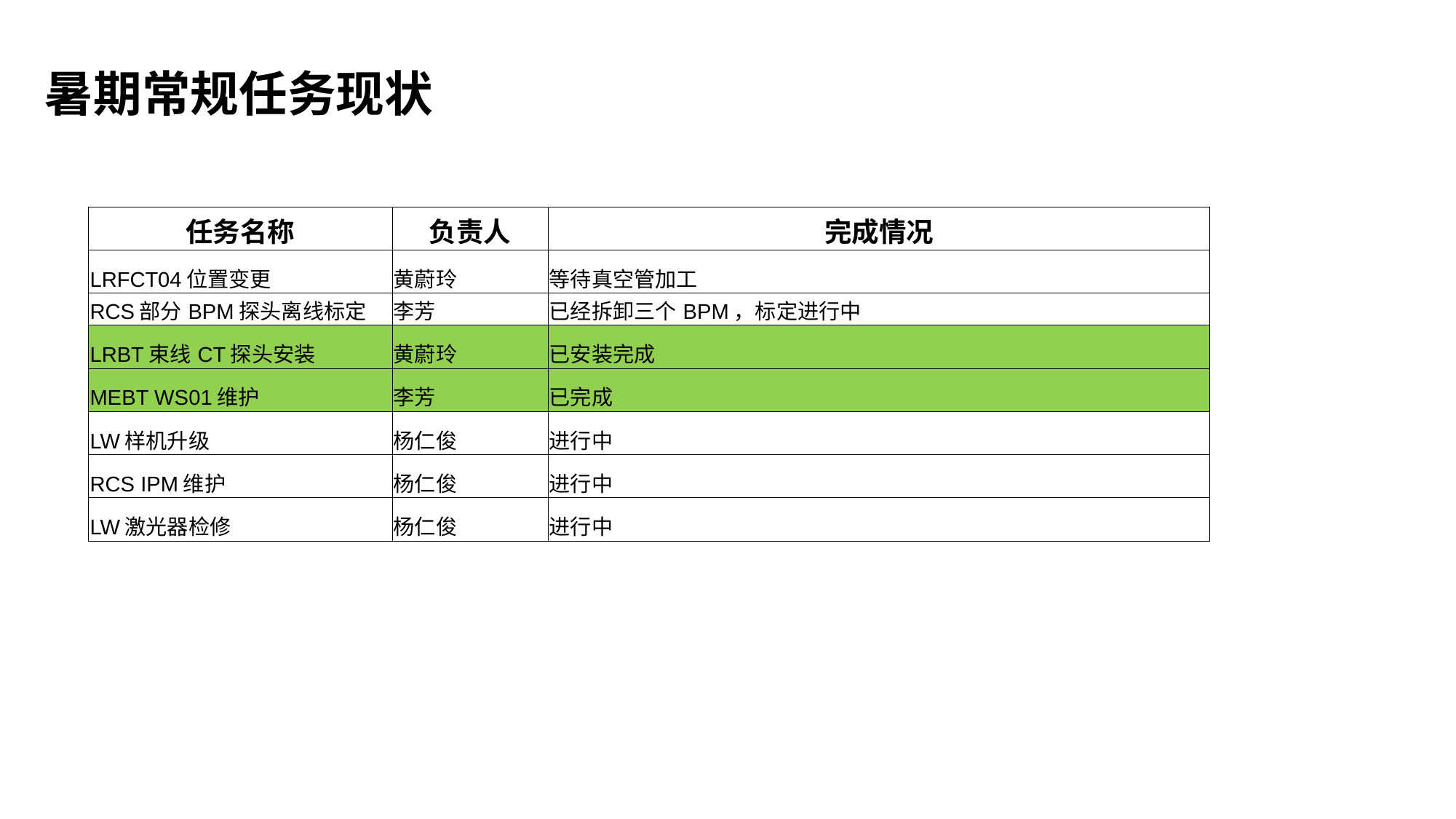

暑期常规任务现状
| 任务名称 | 负责人 | 完成情况 |
| --- | --- | --- |
| LRFCT04位置变更 | 黄蔚玲 | 等待真空管加工 |
| RCS部分BPM探头离线标定 | 李芳 | 已经拆卸三个BPM，标定进行中 |
| LRBT束线CT探头安装 | 黄蔚玲 | 已安装完成 |
| MEBT WS01维护 | 李芳 | 已完成 |
| LW样机升级 | 杨仁俊 | 进行中 |
| RCS IPM维护 | 杨仁俊 | 进行中 |
| LW激光器检修 | 杨仁俊 | 进行中 |